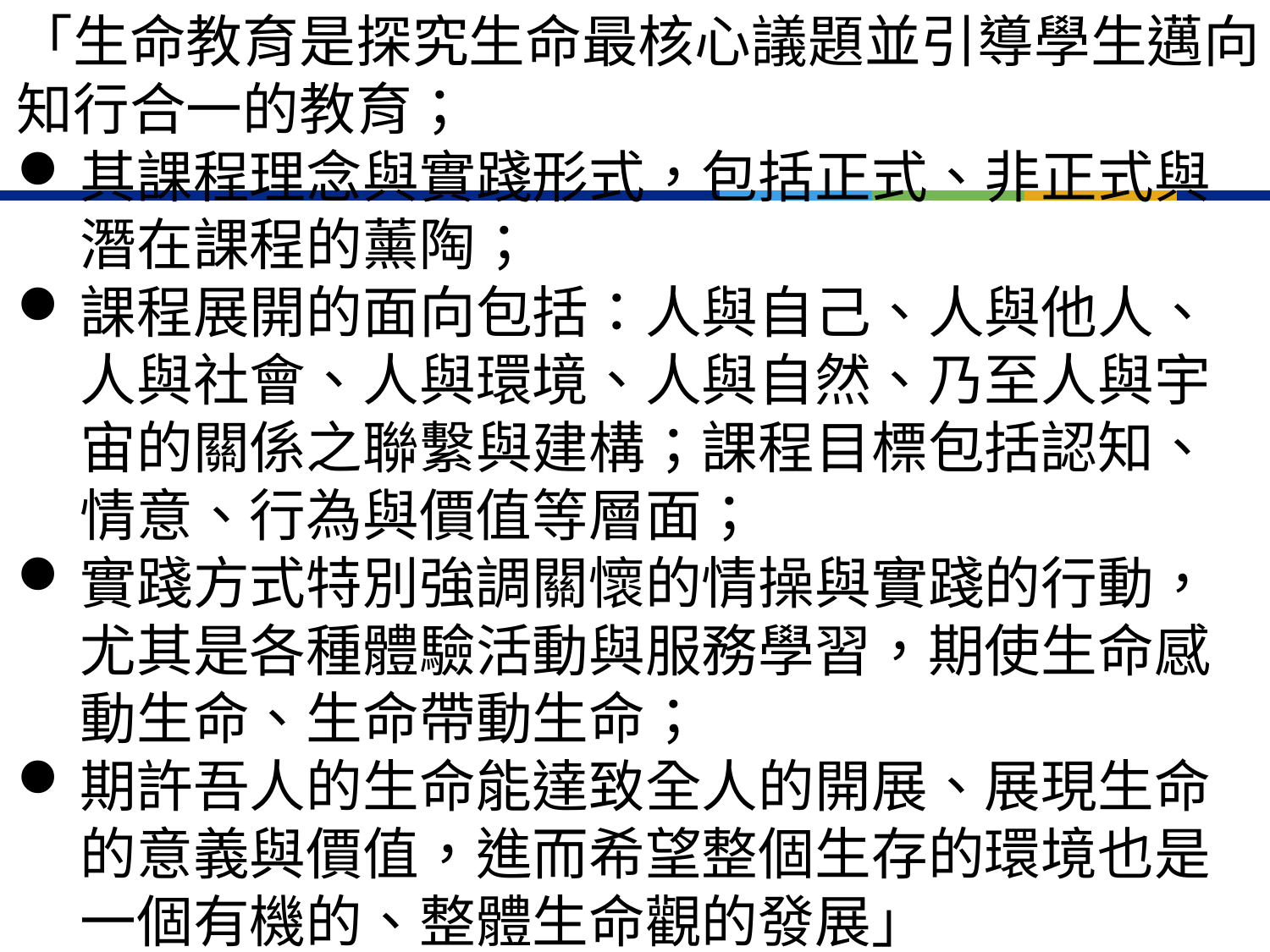

「生命教育是探究生命最核心議題並引導學生邁向知行合一的教育；
其課程理念與實踐形式，包括正式、非正式與潛在課程的薰陶；
課程展開的面向包括：人與自己、人與他人、人與社會、人與環境、人與自然、乃至人與宇宙的關係之聯繫與建構；課程目標包括認知、情意、行為與價值等層面；
實踐方式特別強調關懷的情操與實踐的行動，尤其是各種體驗活動與服務學習，期使生命感動生命、生命帶動生命；
期許吾人的生命能達致全人的開展、展現生命的意義與價值，進而希望整個生存的環境也是一個有機的、整體生命觀的發展」